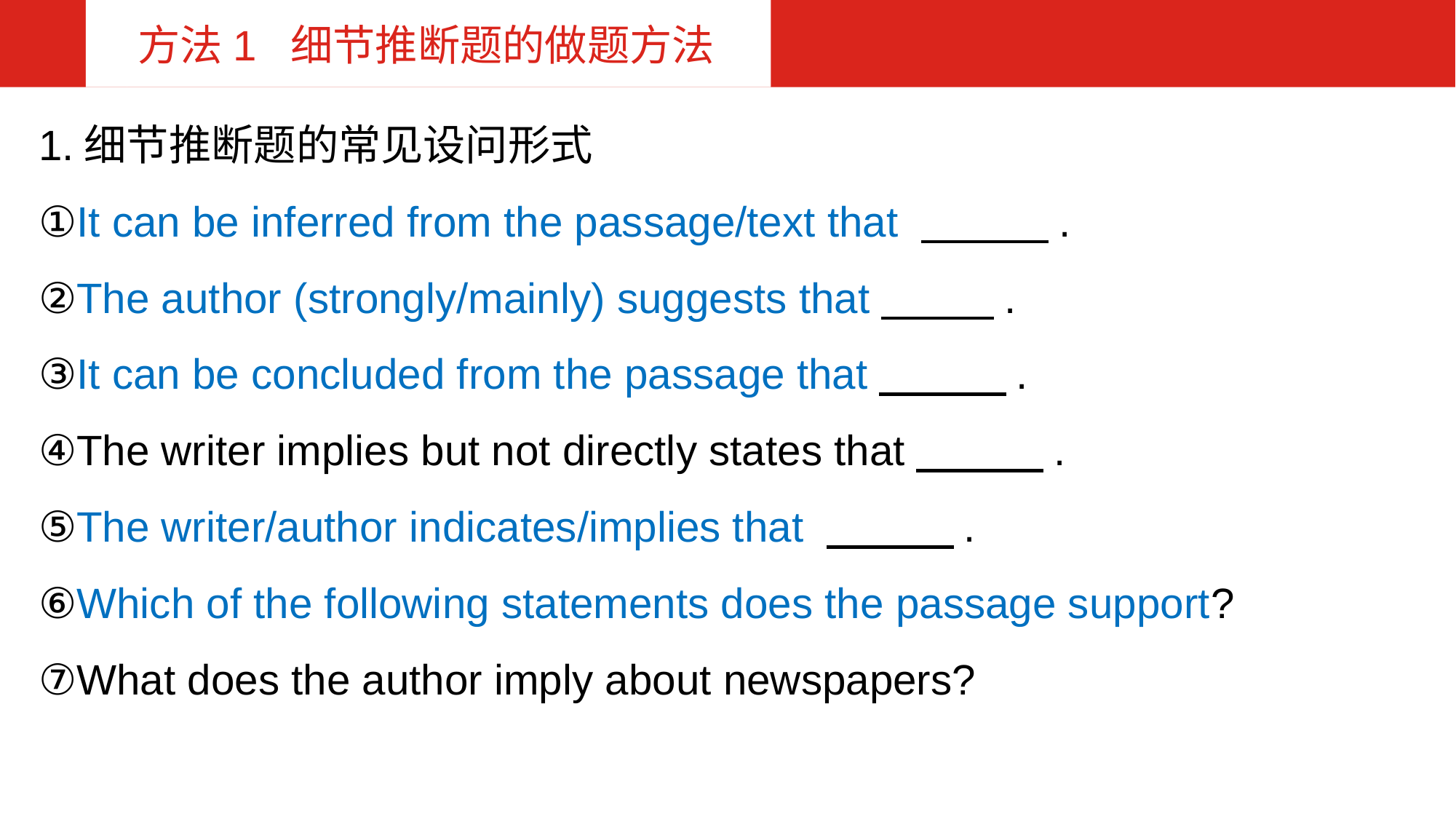

方法1  细节推断题的做题方法

1.细节推断题的常见设问形式
①It can be inferred from the passage/text that 　　　.
②The author (strongly/mainly) suggests that　　   .
③It can be concluded from the passage that　　　.
④The writer implies but not directly states that　　　.
⑤The writer/author indicates/implies that 　　　.
⑥Which of the following statements does the passage support?
⑦What does the author imply about newspapers?